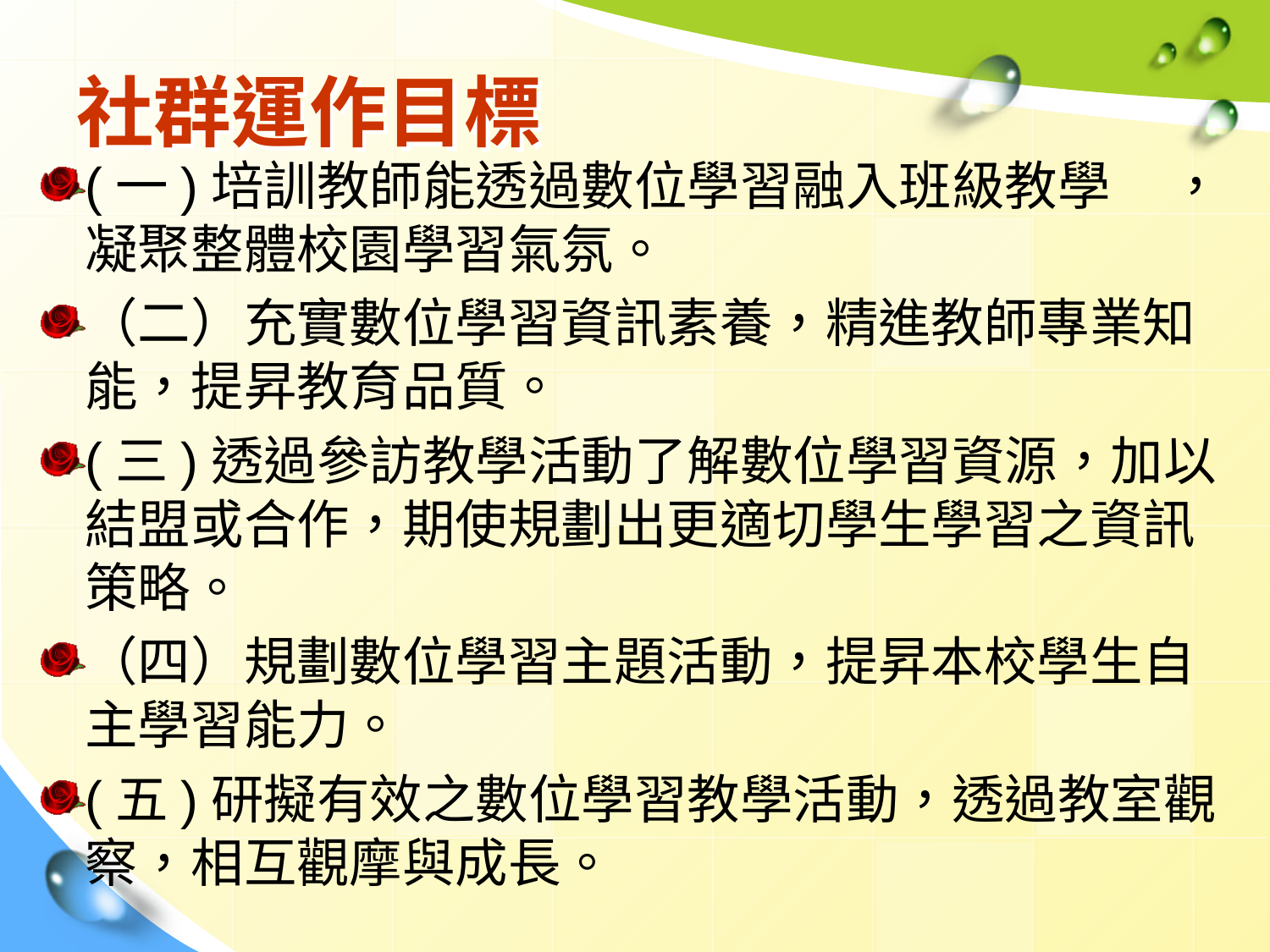

# 社群運作目標
(一)培訓教師能透過數位學習融入班級教學     ，凝聚整體校園學習氣氛。
（二）充實數位學習資訊素養，精進教師專業知能，提昇教育品質。
(三)透過參訪教學活動了解數位學習資源，加以結盟或合作，期使規劃出更適切學生學習之資訊策略。
（四）規劃數位學習主題活動，提昇本校學生自主學習能力。
(五)研擬有效之數位學習教學活動，透過教室觀察，相互觀摩與成長。